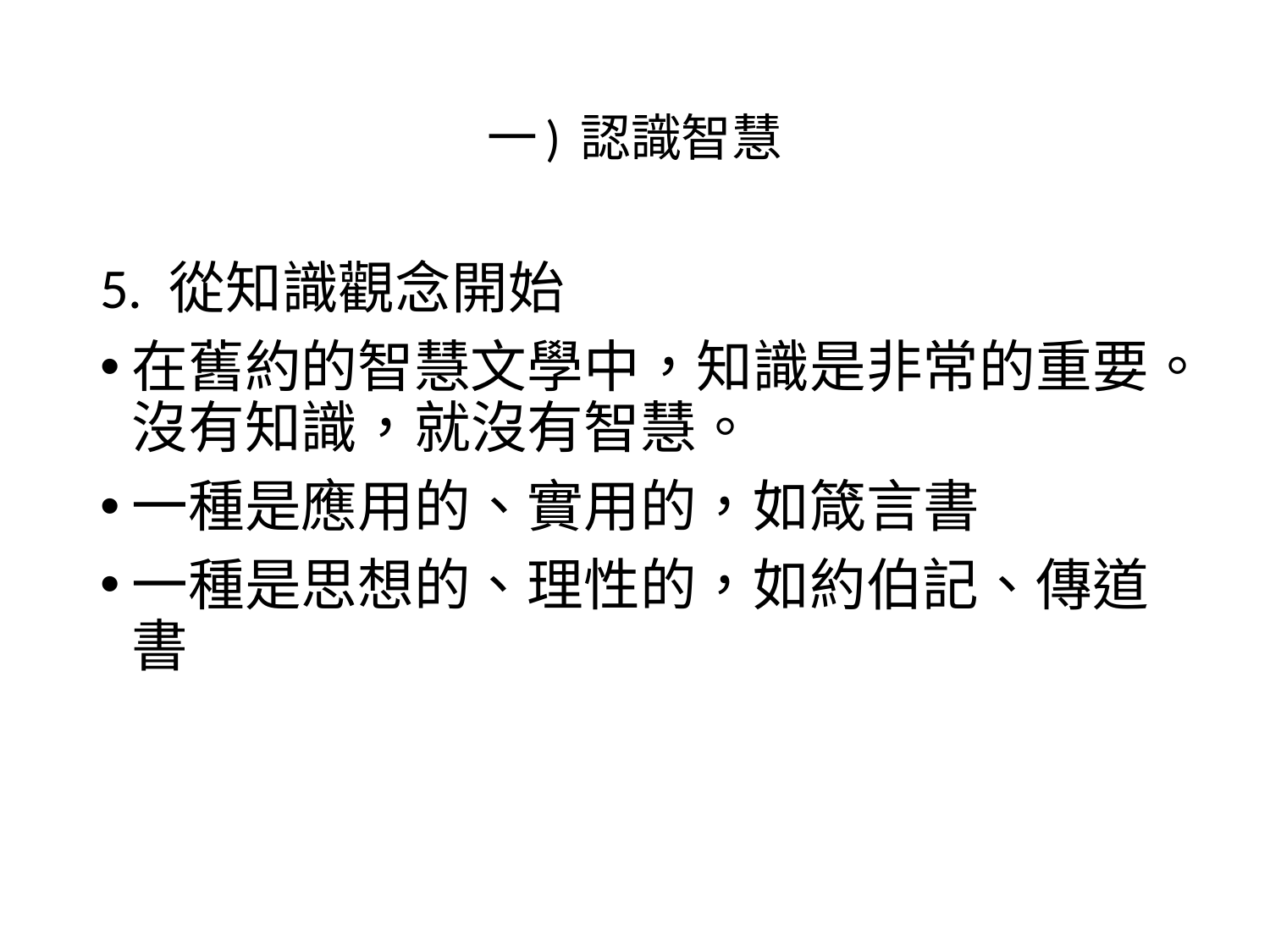

# 一) 認識智慧
5. 從知識觀念開始
在舊約的智慧文學中，知識是非常的重要。沒有知識，就沒有智慧。
一種是應用的、實用的，如箴言書
一種是思想的、理性的，如約伯記、傳道書